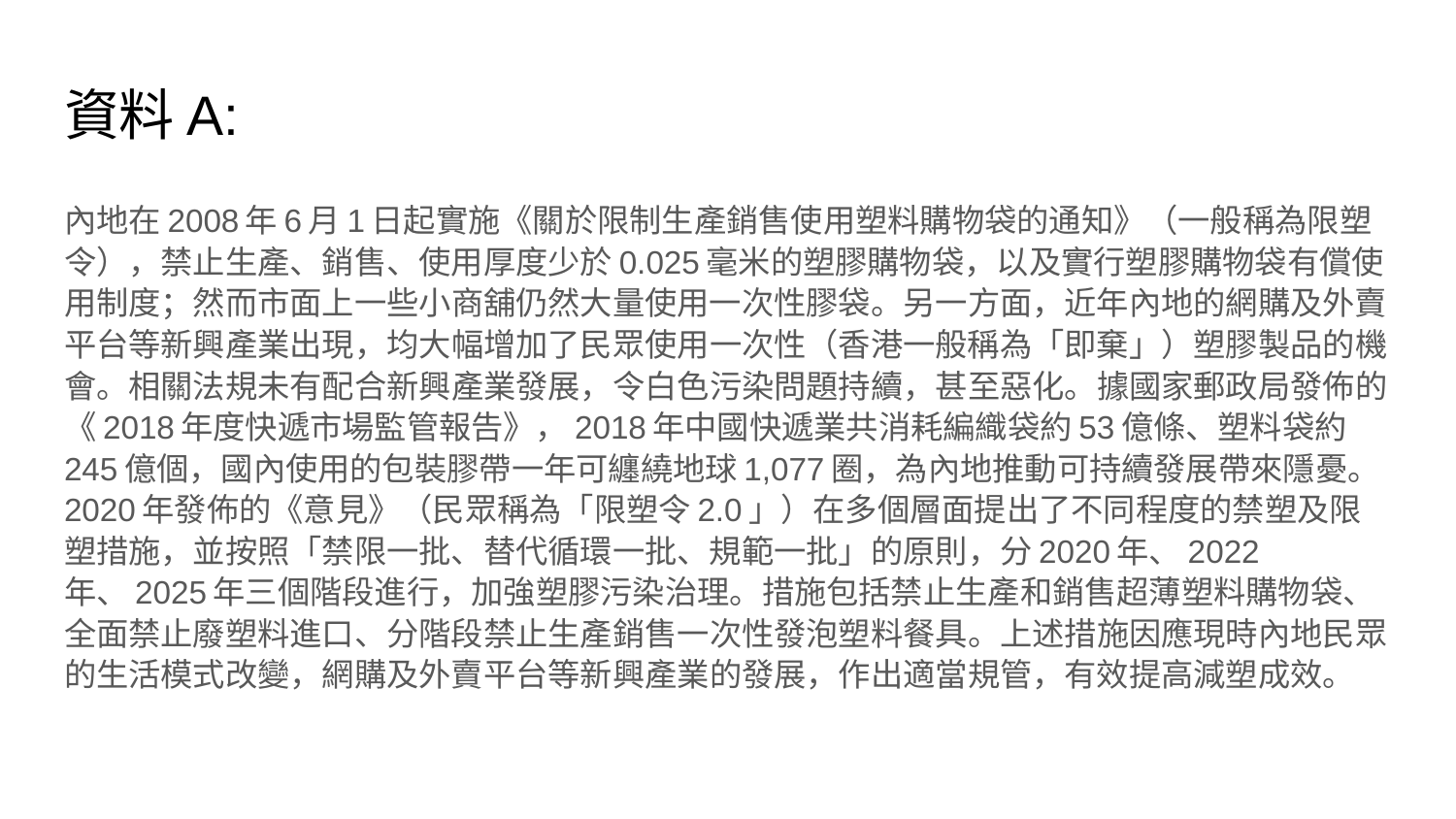

# 資料A:
內地在2008年6月1日起實施《關於限制生產銷售使用塑料購物袋的通知》（一般稱為限塑令），禁止生產、銷售、使用厚度少於0.025毫米的塑膠購物袋，以及實行塑膠購物袋有償使用制度；然而市面上一些小商舖仍然大量使用一次性膠袋。另一方面，近年內地的網購及外賣平台等新興產業出現，均大幅增加了民眾使用一次性（香港一般稱為「即棄」）塑膠製品的機會。相關法規未有配合新興產業發展，令白色污染問題持續，甚至惡化。據國家郵政局發佈的《2018年度快遞市場監管報告》，2018年中國快遞業共消耗編織袋約53億條、塑料袋約245億個，國內使用的包裝膠帶一年可纏繞地球1,077圈，為內地推動可持續發展帶來隱憂。2020年發佈的《意見》（民眾稱為「限塑令2.0」）在多個層面提出了不同程度的禁塑及限塑措施，並按照「禁限一批、替代循環一批、規範一批」的原則，分2020年、2022年、2025年三個階段進行，加強塑膠污染治理。措施包括禁止生產和銷售超薄塑料購物袋、全面禁止廢塑料進口、分階段禁止生產銷售一次性發泡塑料餐具。上述措施因應現時內地民眾的生活模式改變，網購及外賣平台等新興產業的發展，作出適當規管，有效提高減塑成效。